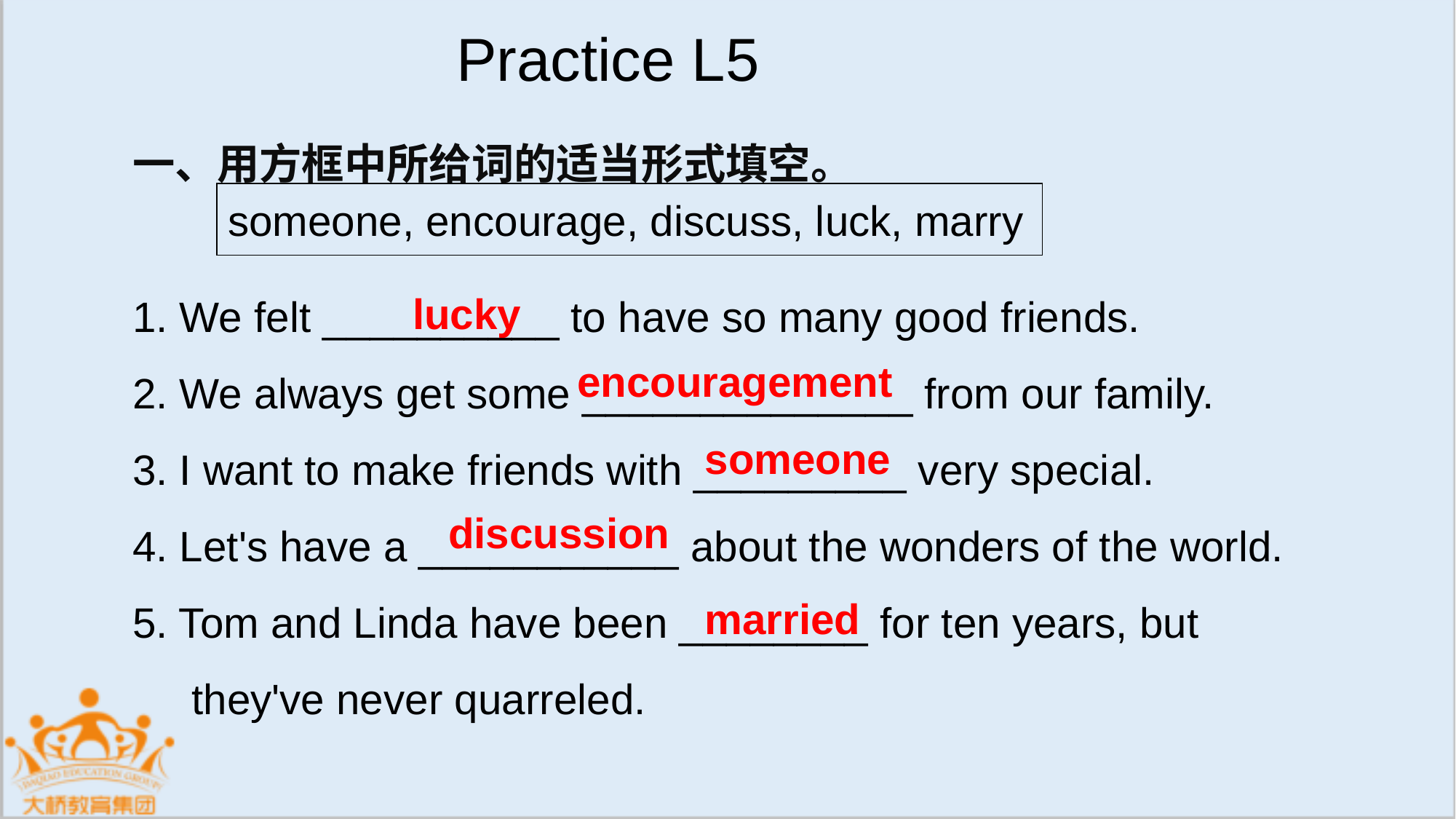

Practice L5
一、用方框中所给词的适当形式填空。

1. We felt __________ to have so many good friends.
2. We always get some ______________ from our family.
3. I want to make friends with _________ very special.
4. Let's have a ___________ about the wonders of the world.
5. Tom and Linda have been ________ for ten years, but
     they've never quarreled.
| someone, encourage, discuss, luck, marry |
| --- |
lucky
encouragement
someone
 discussion
married